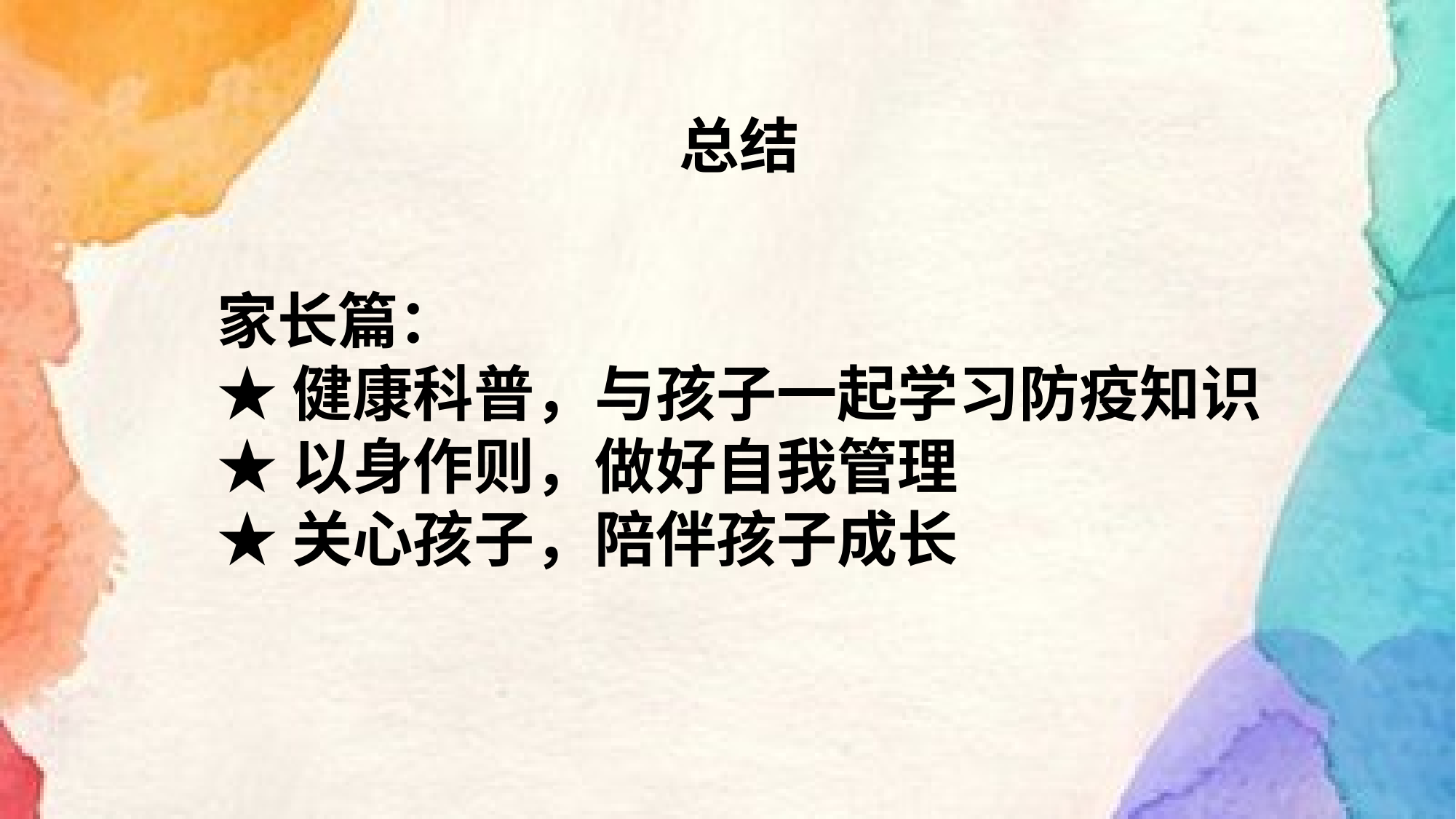

# 总结
家长篇：
★健康科普，与孩子一起学习防疫知识
★以身作则，做好自我管理
★关心孩子，陪伴孩子成长